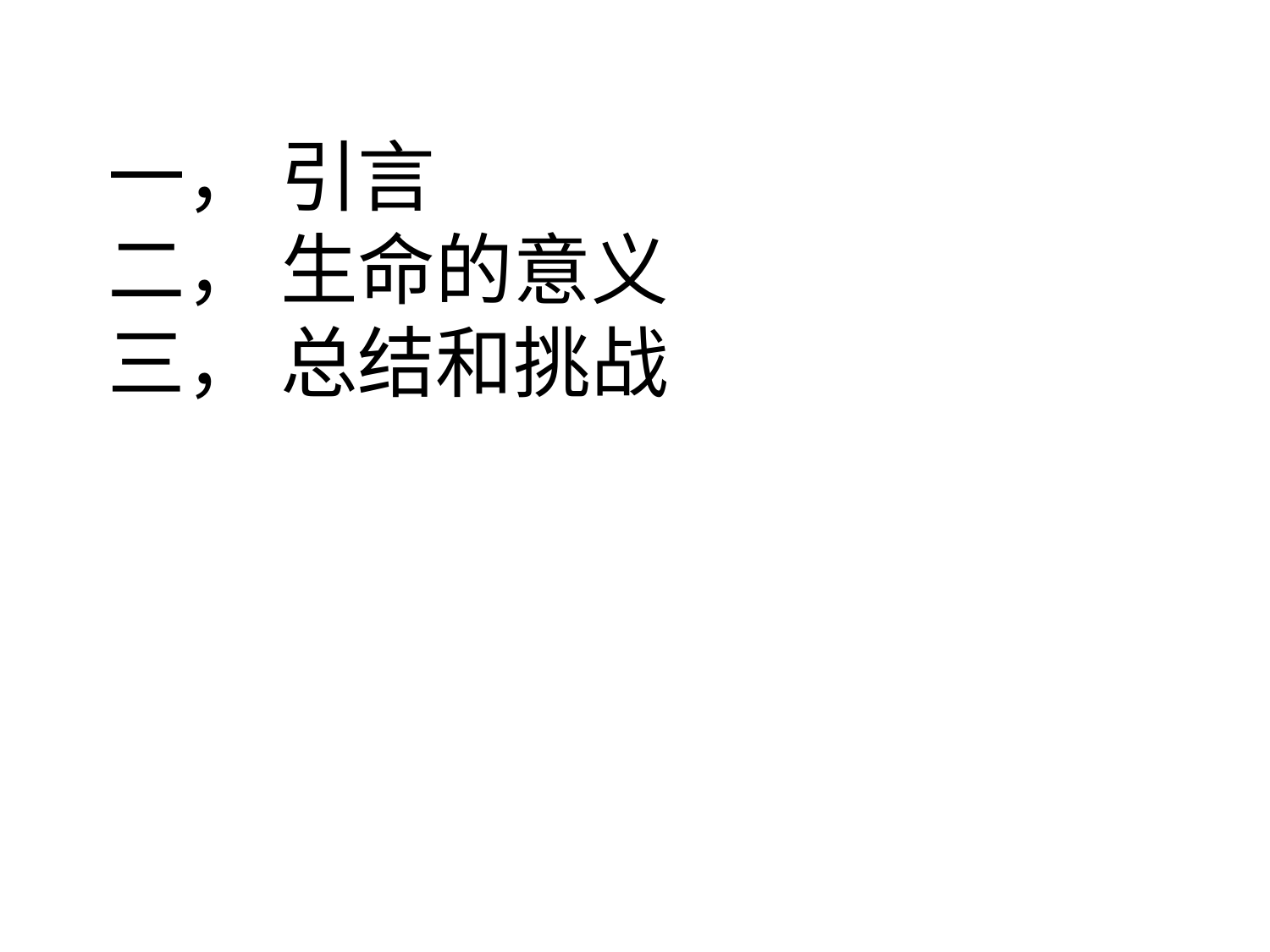

# 一， 引言 二， 生命的意义 三， 总结和挑战